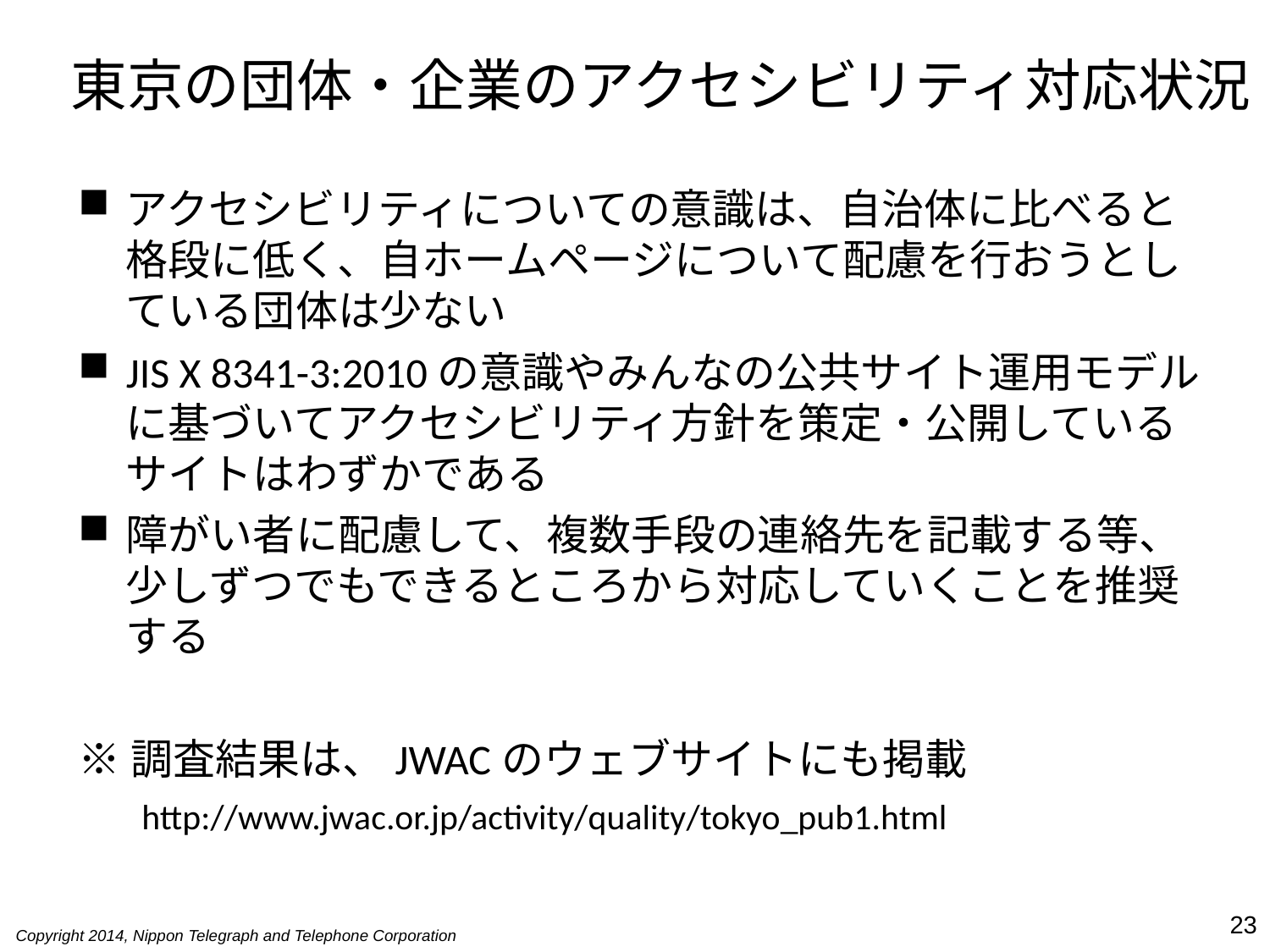

# 東京の団体・企業のアクセシビリティ対応状況
アクセシビリティについての意識は、自治体に比べると格段に低く、自ホームページについて配慮を行おうとしている団体は少ない
JIS X 8341-3:2010の意識やみんなの公共サイト運用モデルに基づいてアクセシビリティ方針を策定・公開しているサイトはわずかである
障がい者に配慮して、複数手段の連絡先を記載する等、少しずつでもできるところから対応していくことを推奨する

※調査結果は、JWACのウェブサイトにも掲載
http://www.jwac.or.jp/activity/quality/tokyo_pub1.html
23